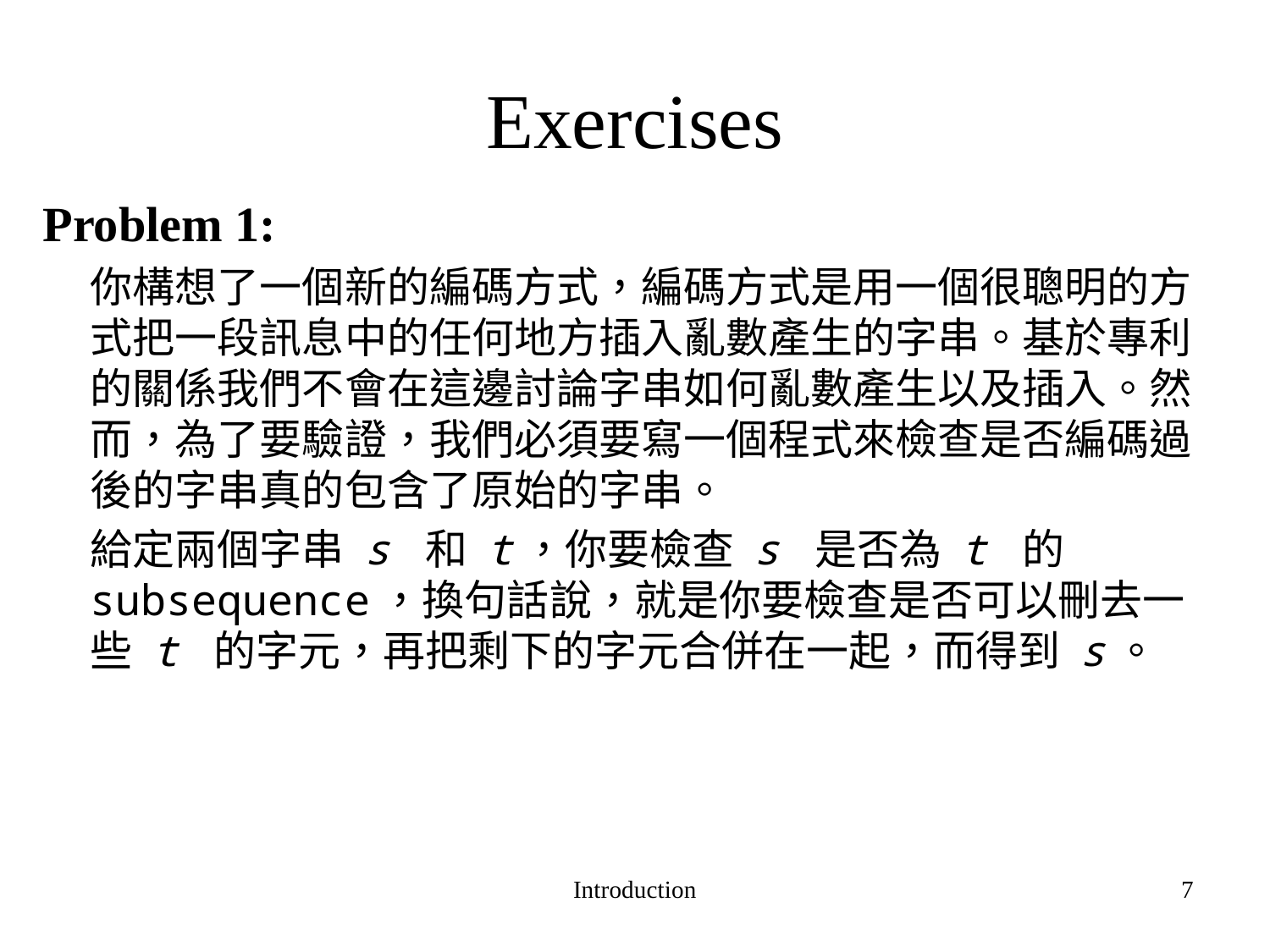

# Exercises
Problem 1:
	你構想了一個新的編碼方式，編碼方式是用一個很聰明的方式把一段訊息中的任何地方插入亂數產生的字串。基於專利的關係我們不會在這邊討論字串如何亂數產生以及插入。然而，為了要驗證，我們必須要寫一個程式來檢查是否編碼過後的字串真的包含了原始的字串。
	給定兩個字串 s 和 t，你要檢查 s 是否為 t 的 subsequence，換句話說，就是你要檢查是否可以刪去一些 t 的字元，再把剩下的字元合併在一起，而得到 s。
Introduction
7